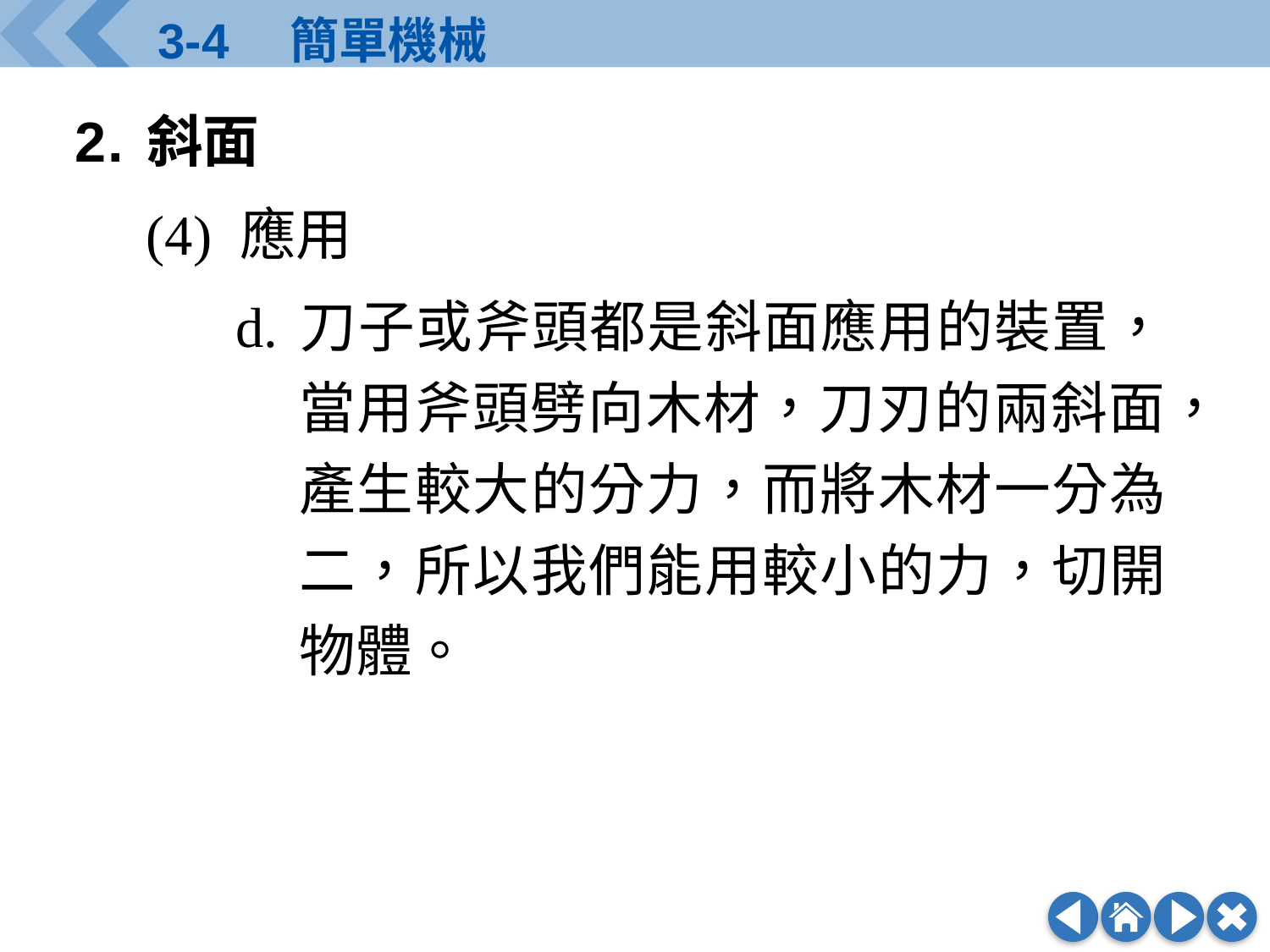

斜面
(4) 應用
d.	刀子或斧頭都是斜面應用的裝置，當用斧頭劈向木材，刀刃的兩斜面，產生較大的分力，而將木材一分為二，所以我們能用較小的力，切開物體。